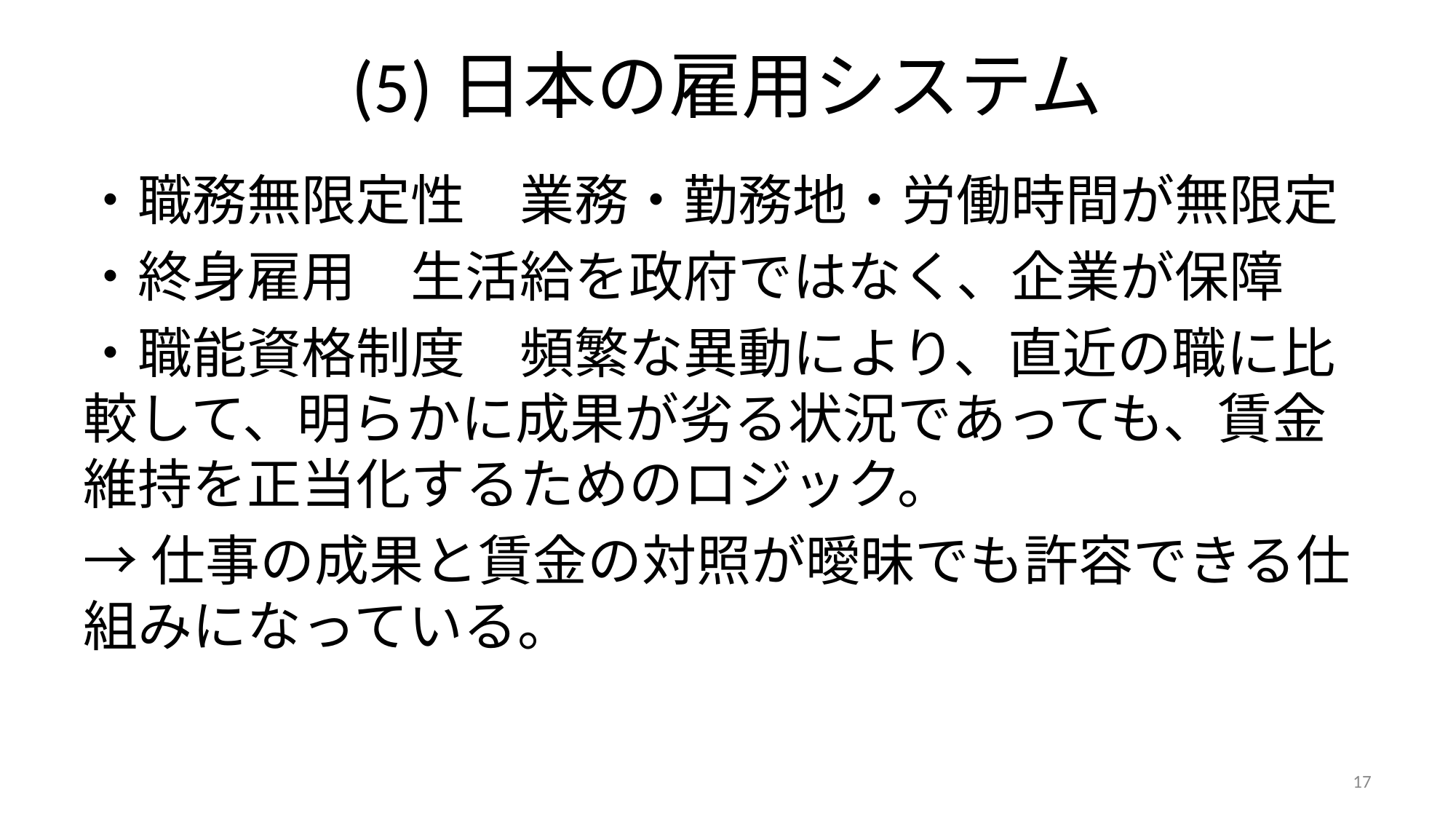

# (5)日本の雇用システム
・職務無限定性　業務・勤務地・労働時間が無限定
・終身雇用　生活給を政府ではなく、企業が保障
・職能資格制度　頻繁な異動により、直近の職に比較して、明らかに成果が劣る状況であっても、賃金維持を正当化するためのロジック。
→仕事の成果と賃金の対照が曖昧でも許容できる仕組みになっている。
17